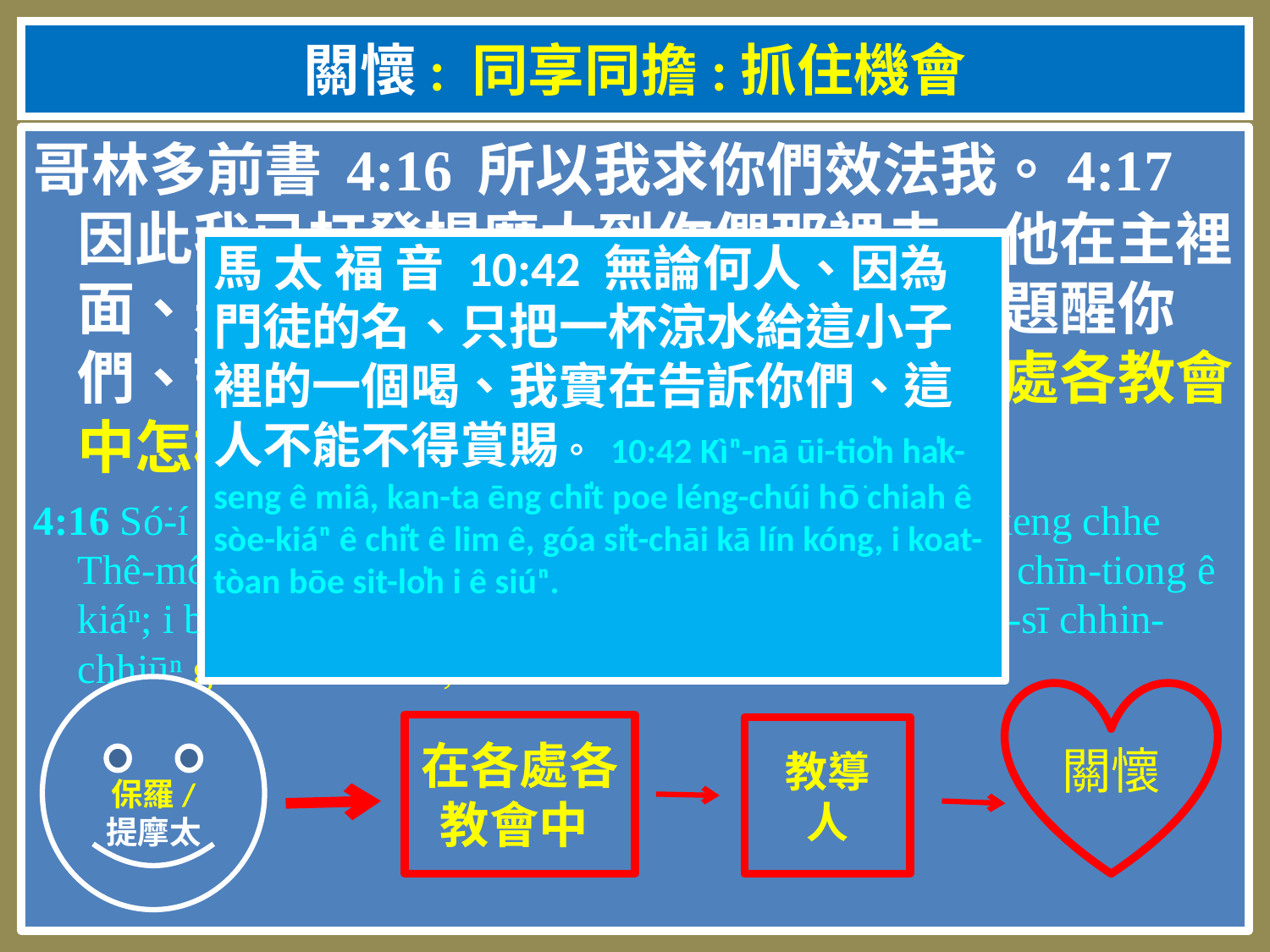

# 關懷: 同享同擔:抓住機會
哥林多前書 4:16 所以我求你們效法我。4:17 因此我已打發提摩太到你們那裡去．他在主裡面、是我所親愛有忠心的兒子．他必題醒你們、記念我在基督裡怎樣行事、在各處各教會中怎樣教導人。
4:16 Só͘-í góa khǹg lín tio̍h o̍h góa. 4:17 In-ūi án-ni góa í-keng chhe Thê-mô͘-thài khì lín hia. i tiàm-tī Chú sī góa só͘ thiàⁿ koh chīn-tiong ê kiáⁿ; i beh hō͘ lín kì-tit góa tiām-tī Ki-tok ê kiâⁿ-ta̍h, chiū-sī chhin-chhiūⁿ góa ta̍k só͘-chāi, tī ta̍k ê kàu-hōe só͘ kà-sī ê.
馬 太 福 音 10:42 無論何人、因為門徒的名、只把一杯涼水給這小子裡的一個喝、我實在告訴你們、這人不能不得賞賜。 10:42 Kìⁿ-nā ūi-tio̍h ha̍k-seng ê miâ, kan-ta ēng chi̍t poe léng-chúi hō͘ chiah ê sòe-kiáⁿ ê chi̍t ê lim ê, góa si̍t-chāi kā lín kóng, i koat-tòan bōe sit-lo̍h i ê siúⁿ.

保羅/
提摩太
關懷
在各處各
教會中
教導
人